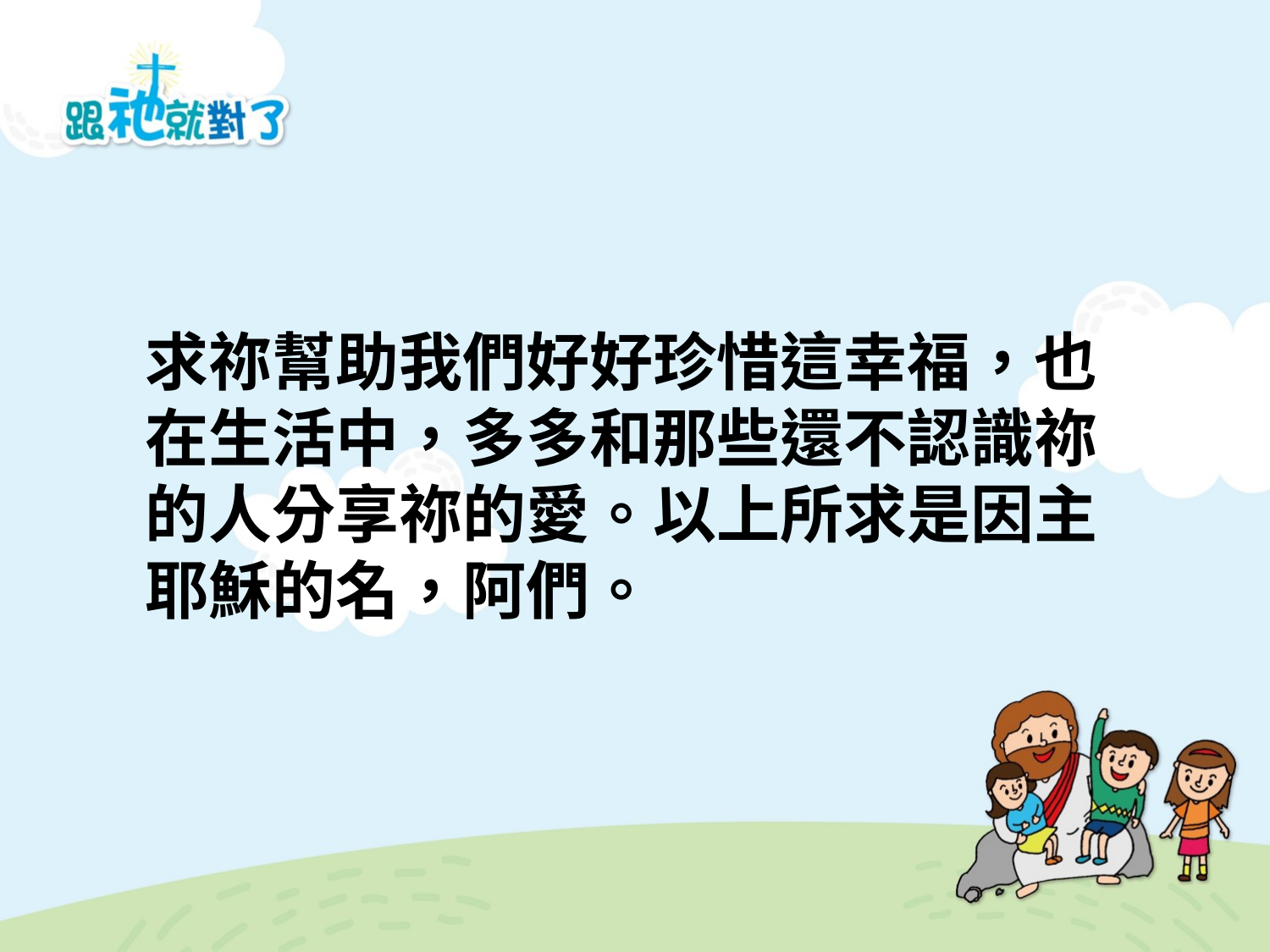

求祢幫助我們好好珍惜這幸福，也在生活中，多多和那些還不認識祢的人分享祢的愛。以上所求是因主耶穌的名，阿們。